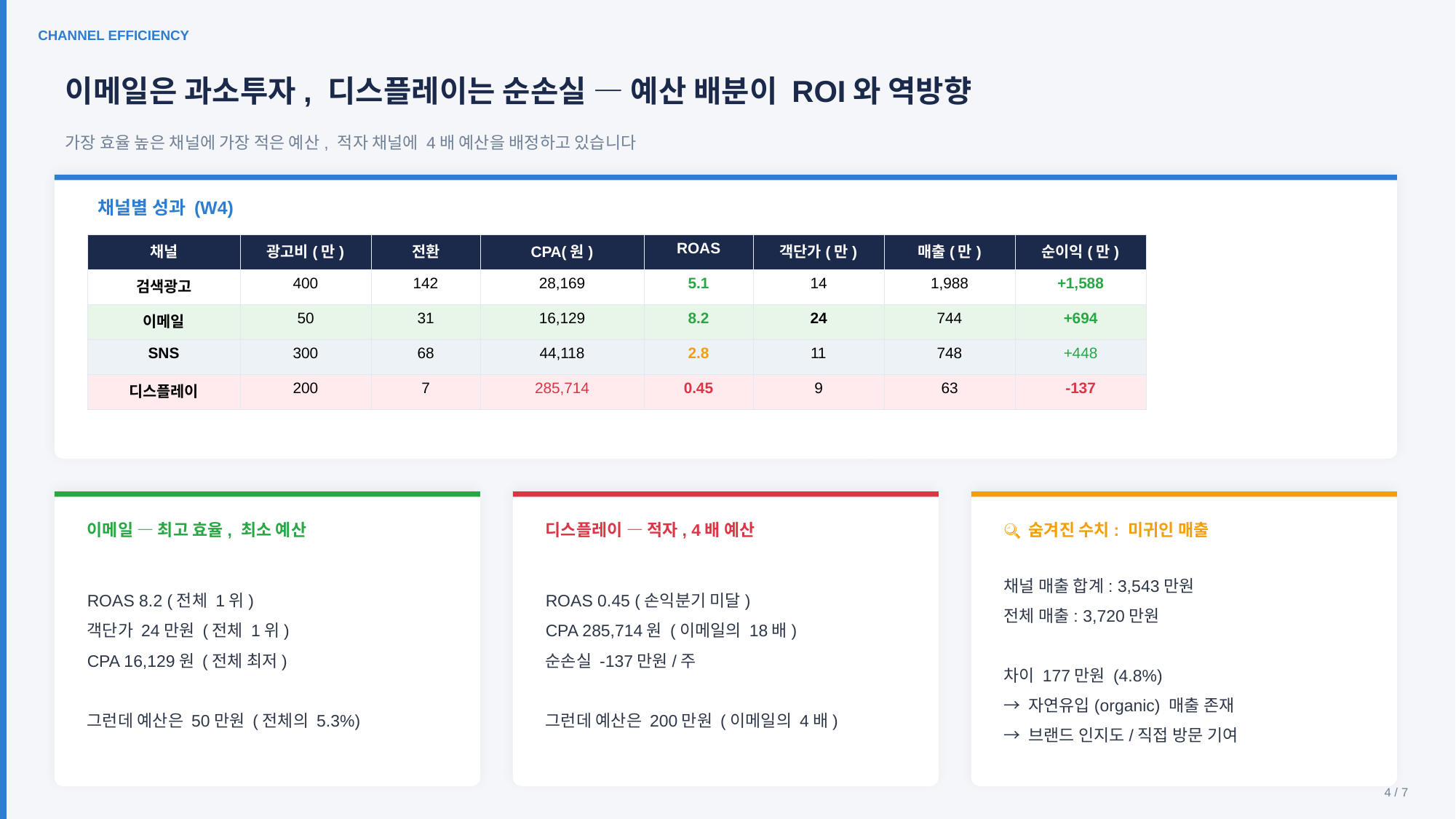

CHANNEL EFFICIENCY
이메일은 과소투자, 디스플레이는 순손실 — 예산 배분이 ROI와 역방향
가장 효율 높은 채널에 가장 적은 예산, 적자 채널에 4배 예산을 배정하고 있습니다

채널별 성과 (W4)
| 채널 | 광고비(만) | 전환 | CPA(원) | ROAS | 객단가(만) | 매출(만) | 순이익(만) |
| --- | --- | --- | --- | --- | --- | --- | --- |
| 검색광고 | 400 | 142 | 28,169 | 5.1 | 14 | 1,988 | +1,588 |
| 이메일 | 50 | 31 | 16,129 | 8.2 | 24 | 744 | +694 |
| SNS | 300 | 68 | 44,118 | 2.8 | 11 | 748 | +448 |
| 디스플레이 | 200 | 7 | 285,714 | 0.45 | 9 | 63 | -137 |

이메일 — 최고 효율, 최소 예산
디스플레이 — 적자, 4배 예산
🔍 숨겨진 수치: 미귀인 매출
ROAS 8.2 (전체 1위)
객단가 24만원 (전체 1위)
CPA 16,129원 (전체 최저)

그런데 예산은 50만원 (전체의 5.3%)
ROAS 0.45 (손익분기 미달)
CPA 285,714원 (이메일의 18배)
순손실 -137만원/주

그런데 예산은 200만원 (이메일의 4배)
채널 매출 합계: 3,543만원
전체 매출: 3,720만원

차이 177만원 (4.8%)
→ 자연유입(organic) 매출 존재
→ 브랜드 인지도/직접 방문 기여
4 / 7